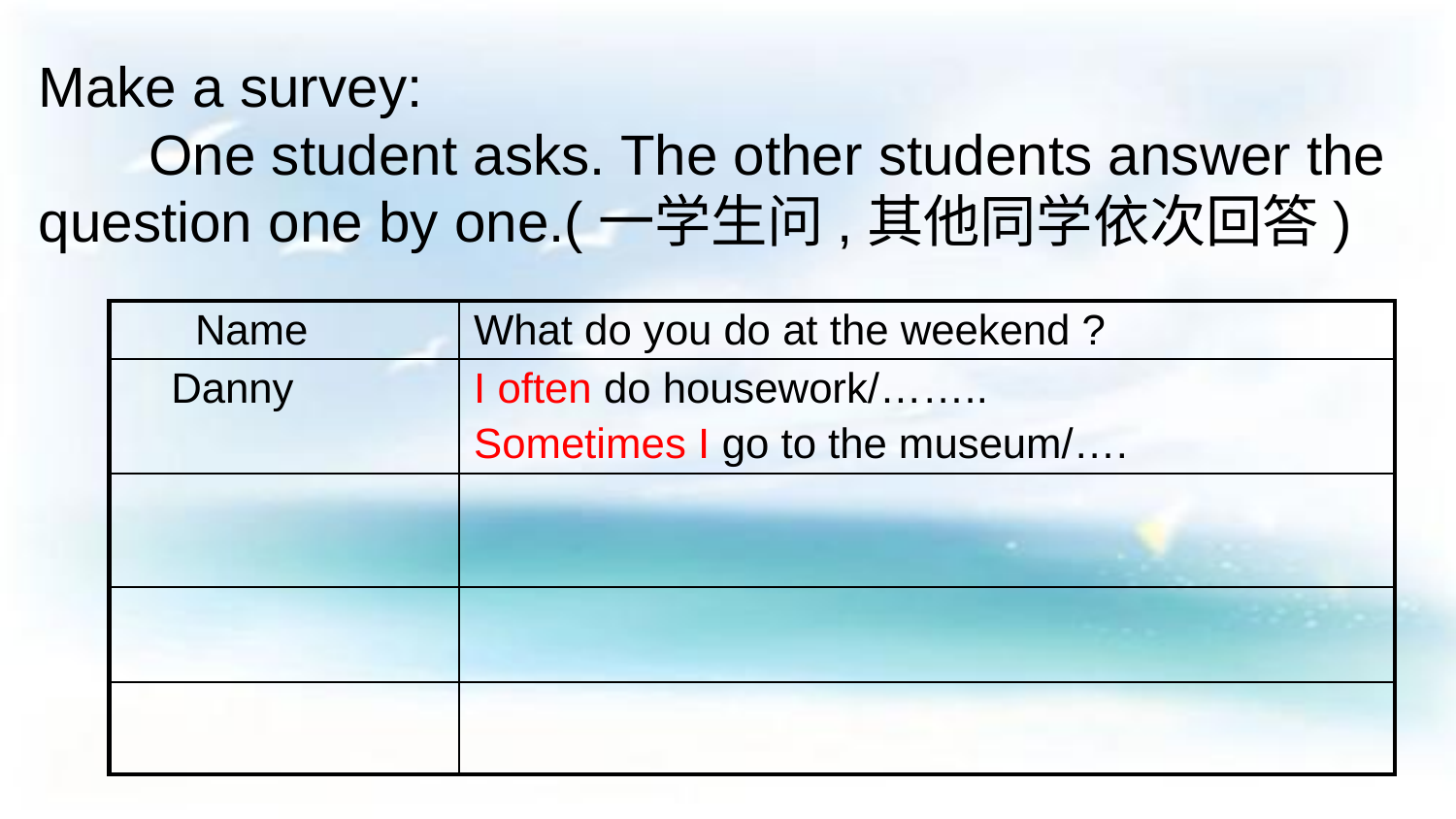

Make a survey:
       One student asks. The other students answer the question one by one.(一学生问,其他同学依次回答)
| Name | What do you do at the weekend ? |
| --- | --- |
| Danny | I often do housework/…….. Sometimes I go to the museum/…. |
|  |  |
|  |  |
|  |  |